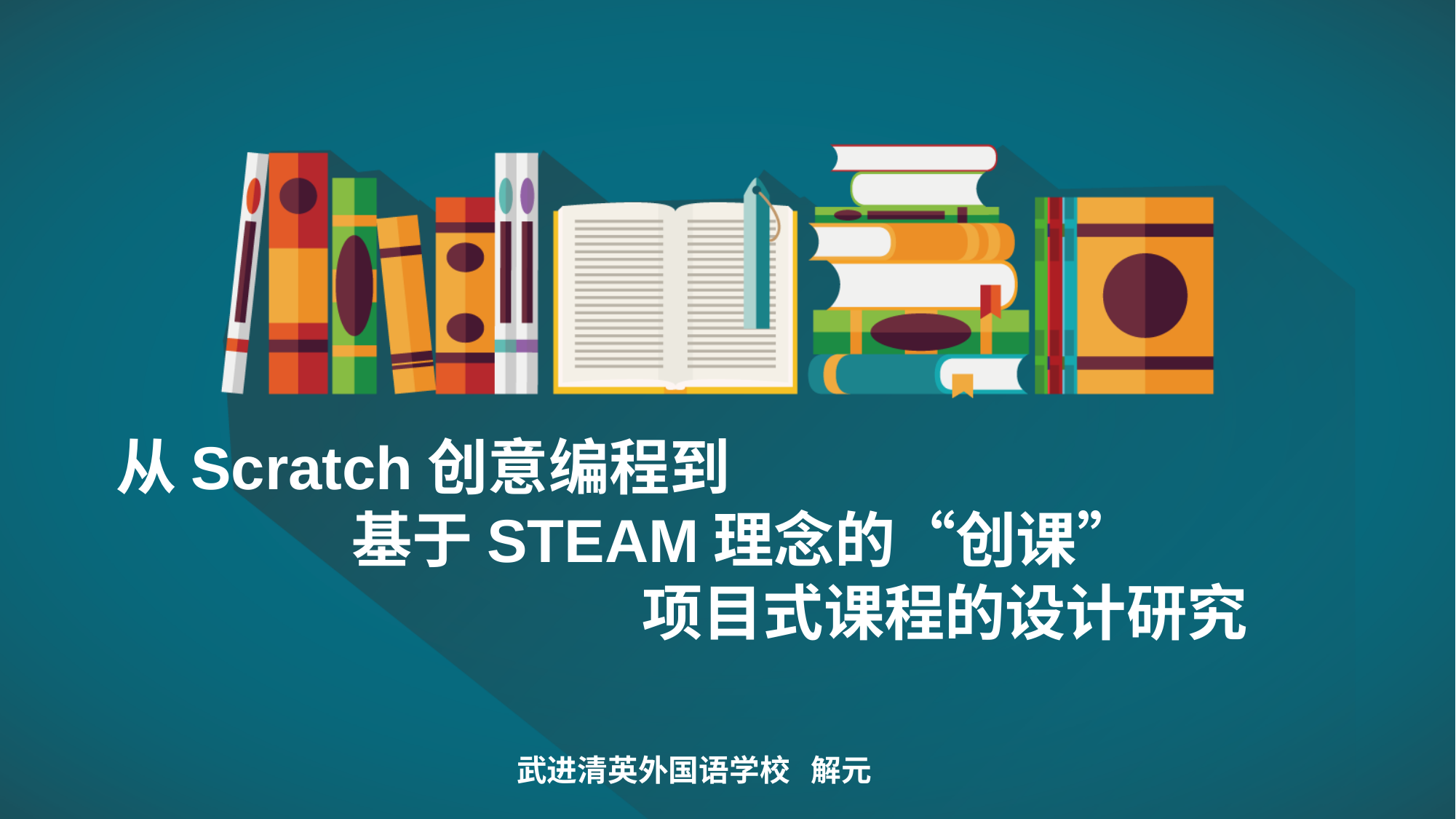

从Scratch创意编程到
                基于STEAM理念的“创课”
                                     项目式课程的设计研究
武进清英外国语学校   解元